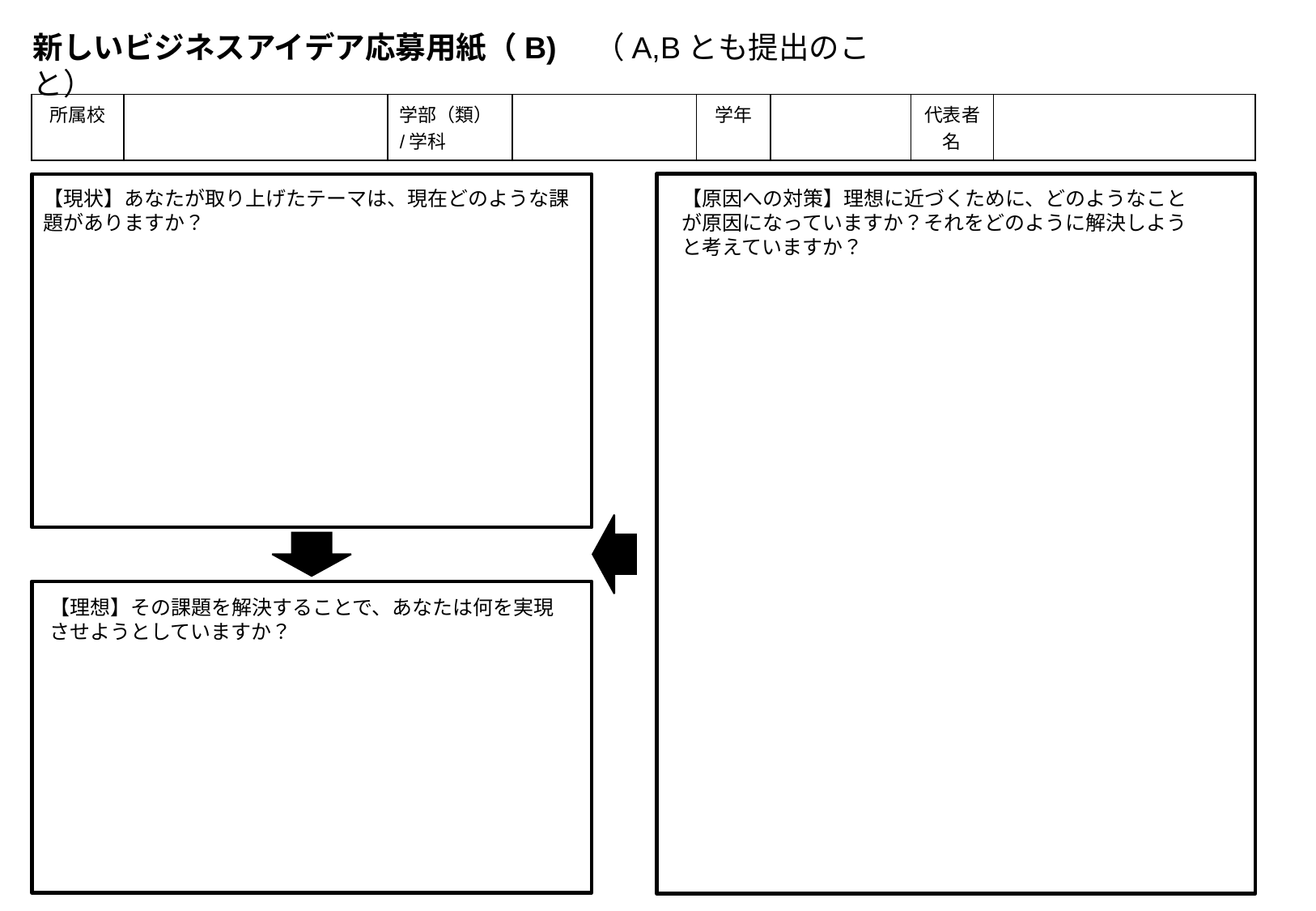

新しいビジネスアイデア応募用紙（B)　（A,Bとも提出のこと）
| 所属校 |  | 学部（類） /学科 |  | 学年 |  | 代表者名 |  |
| --- | --- | --- | --- | --- | --- | --- | --- |

【現状】あなたが取り上げたテーマは、現在どのような課題がありますか？
【原因への対策】理想に近づくために、どのようなことが原因になっていますか？それをどのように解決しようと考えていますか？

【理想】その課題を解決することで、あなたは何を実現させようとしていますか？